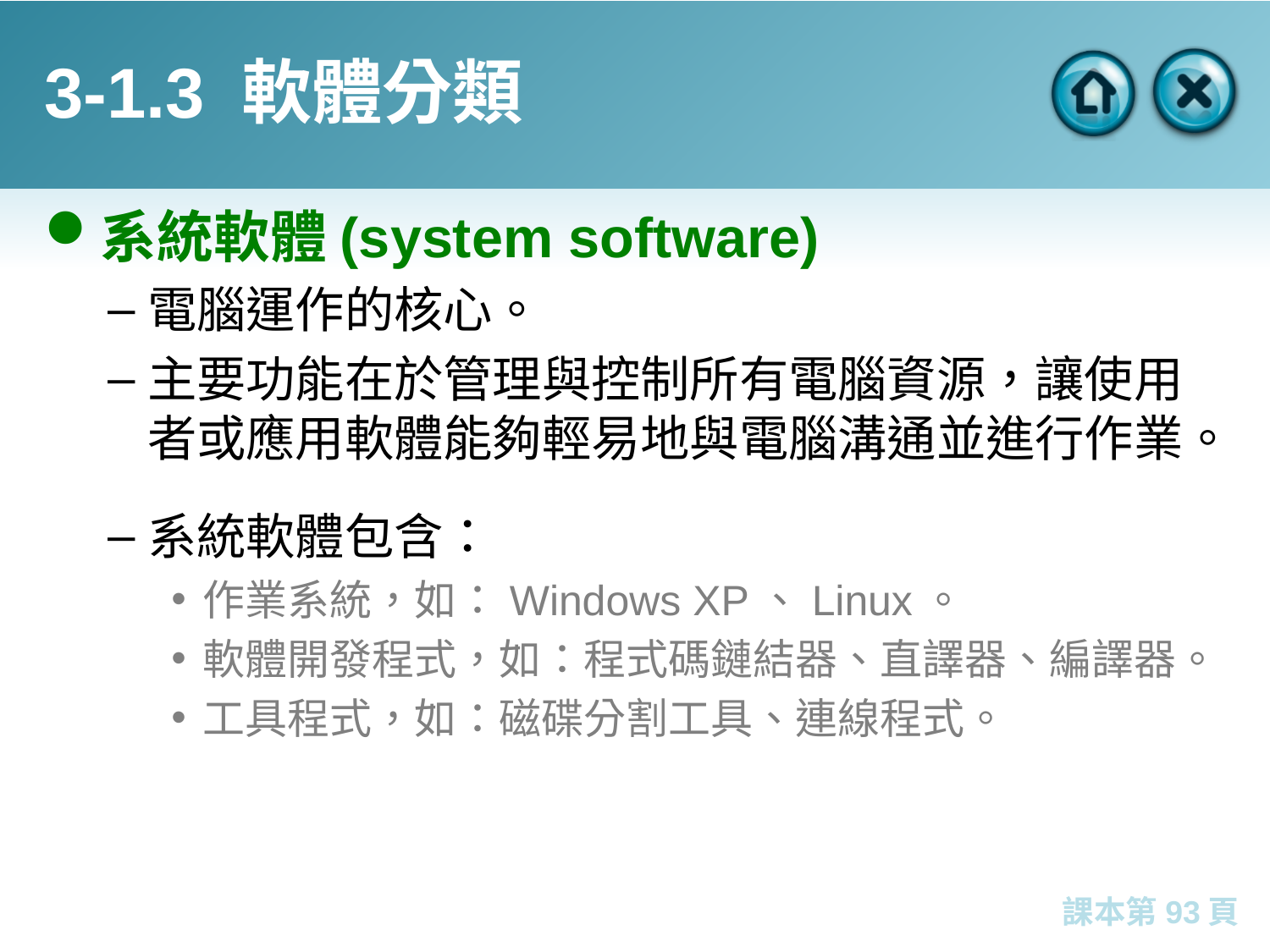

# 3-1.3 軟體分類
系統軟體(system software)
電腦運作的核心。
主要功能在於管理與控制所有電腦資源，讓使用者或應用軟體能夠輕易地與電腦溝通並進行作業。
系統軟體包含：
作業系統，如：Windows XP、Linux。
軟體開發程式，如：程式碼鏈結器、直譯器、編譯器。
工具程式，如：磁碟分割工具、連線程式。
課本第93頁